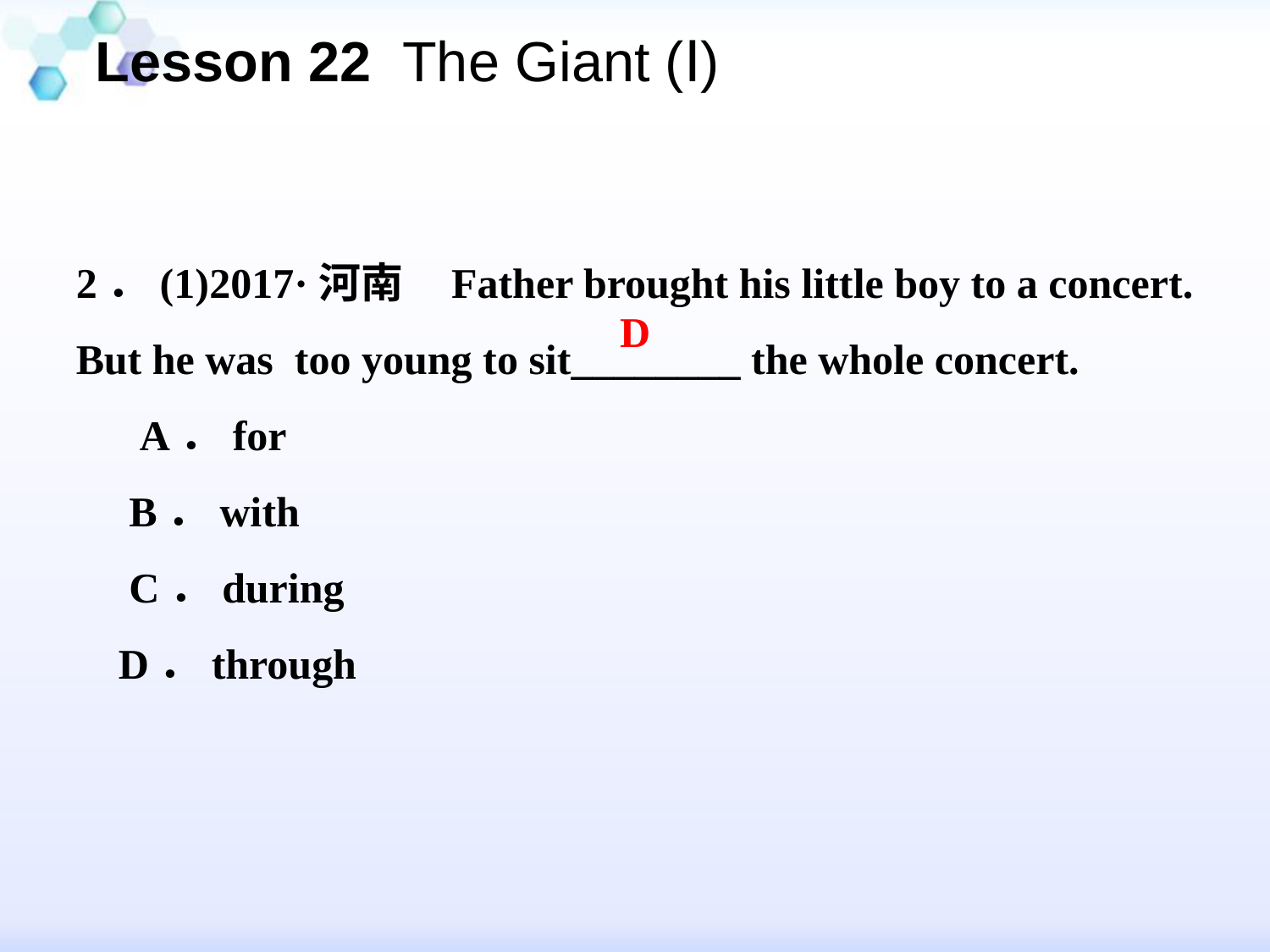

Lesson 22  The Giant (Ⅰ)
#
2．(1)2017·河南    Father brought his little boy to a concert. But he was  too young to sit________ the whole concert.
      A．for
     B．with
     C．during
    D．through
D